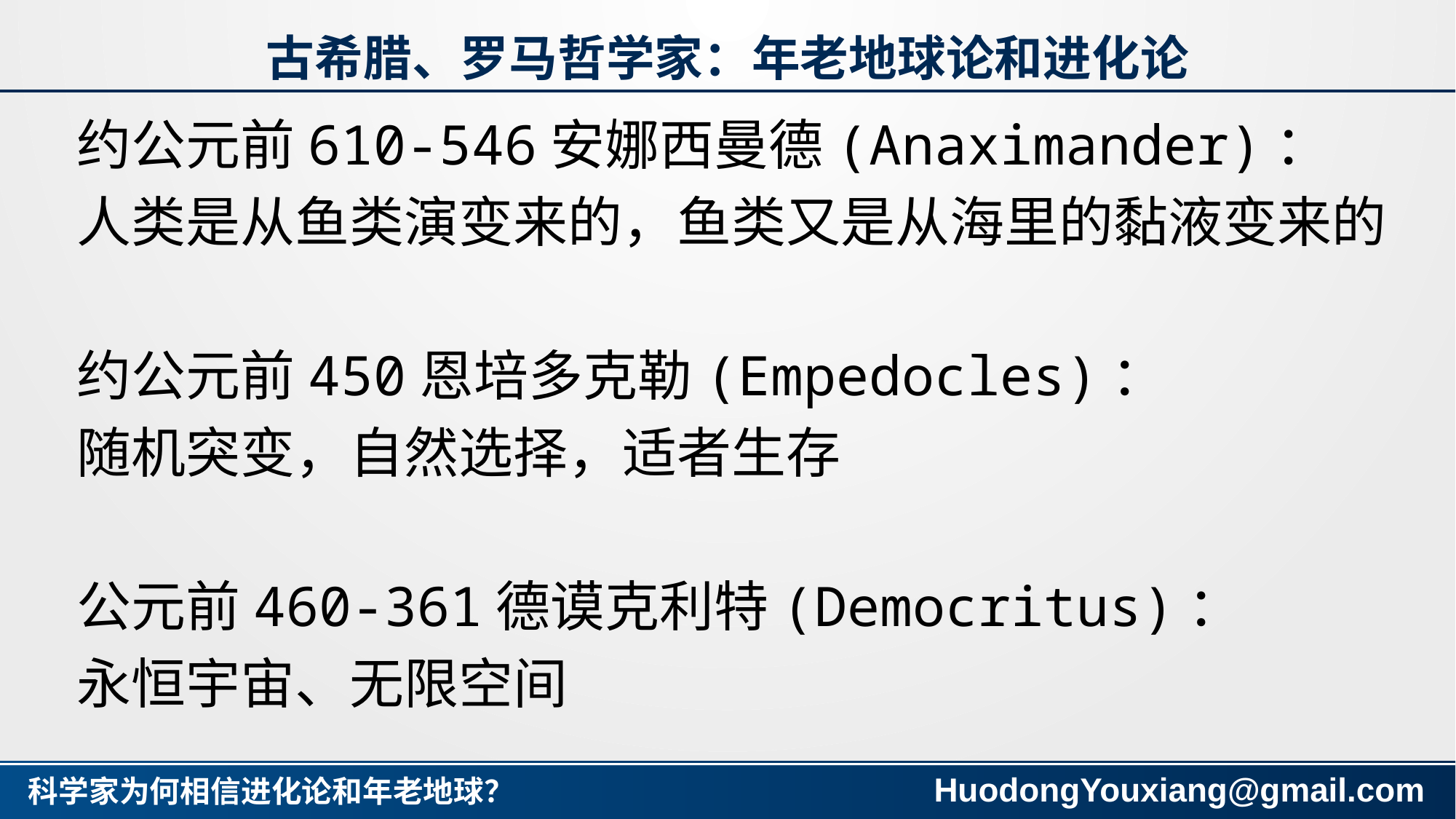

# 古希腊、罗马哲学家：年老地球论和进化论
约公元前610‑546安娜西曼德(Anaximander)：
人类是从鱼类演变来的，鱼类又是从海里的黏液变来的

约公元前450恩培多克勒(Empedocles)：
随机突变，自然选择，适者生存

公元前460‑361德谟克利特(Democritus)：
永恒宇宙、无限空间